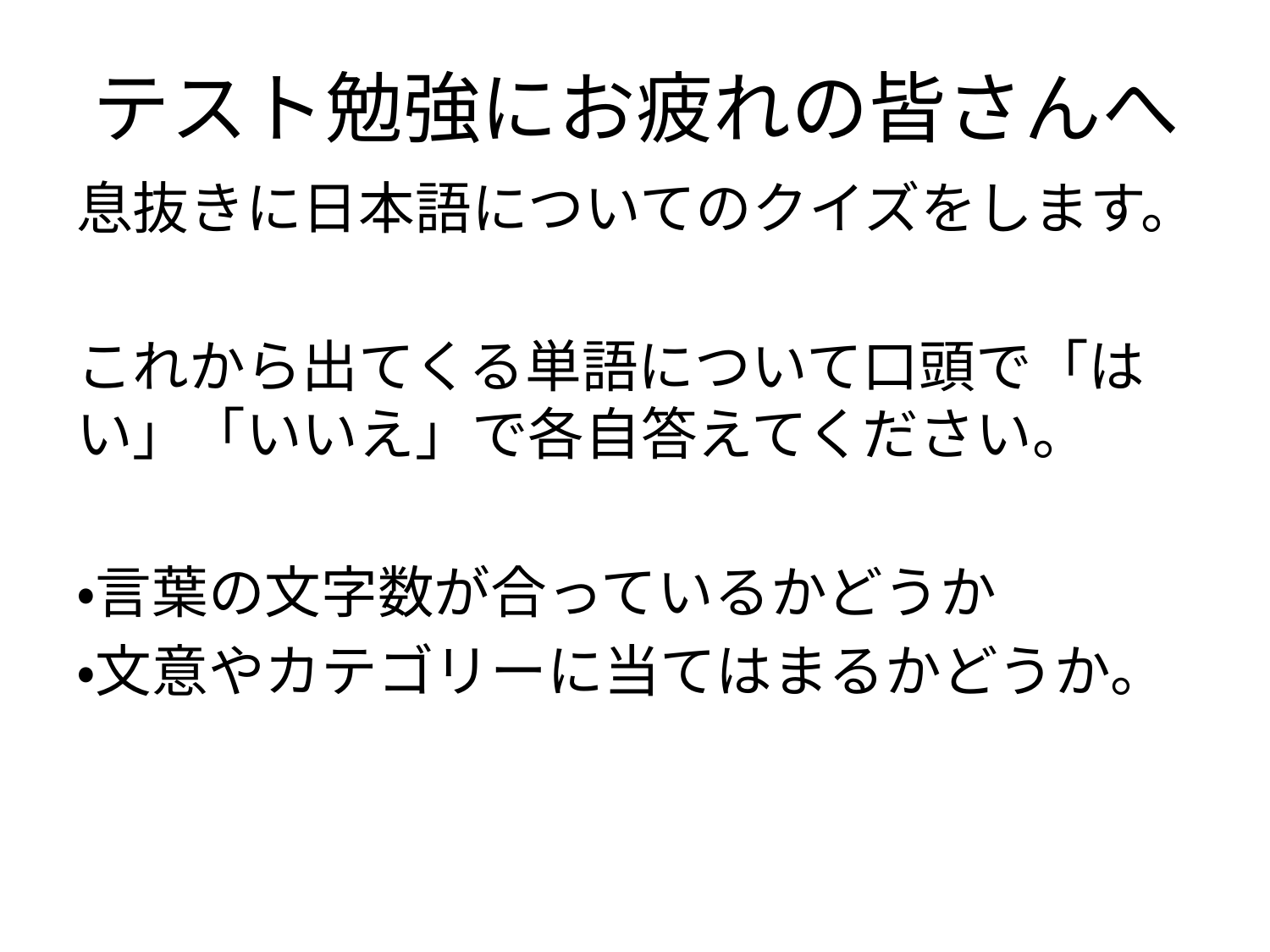

# テスト勉強にお疲れの皆さんへ
息抜きに日本語についてのクイズをします。

これから出てくる単語について口頭で「はい」「いいえ」で各自答えてください。

・言葉の文字数が合っているかどうか
・文意やカテゴリーに当てはまるかどうか。